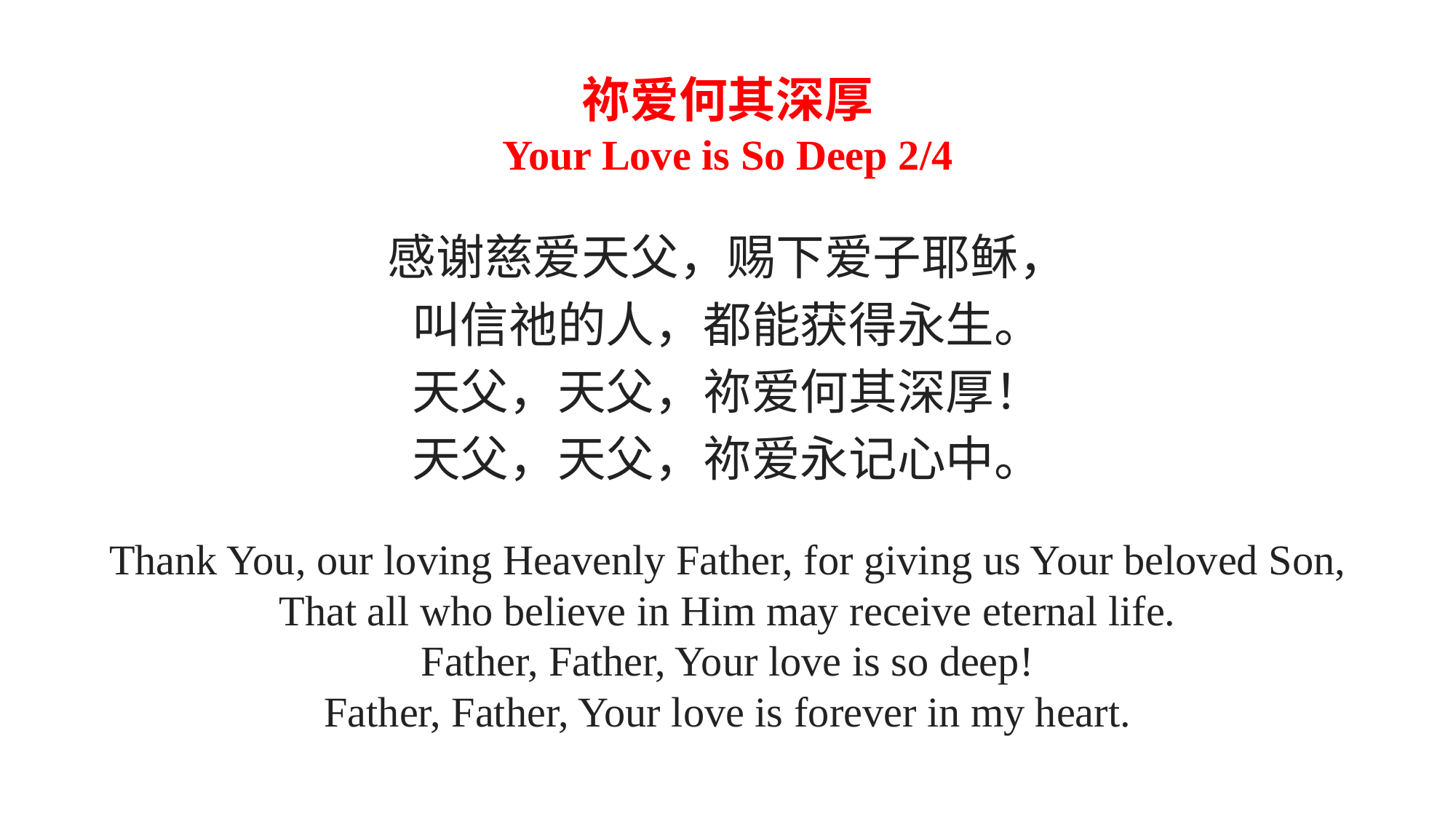

祢爱何其深厚
Your Love is So Deep 2/4
感谢慈爱天父，赐下爱子耶稣，
叫信祂的人，都能获得永生。
天父，天父，祢爱何其深厚！
天父，天父，祢爱永记心中。

Thank You, our loving Heavenly Father, for giving us Your beloved Son,
That all who believe in Him may receive eternal life.
Father, Father, Your love is so deep!
Father, Father, Your love is forever in my heart.